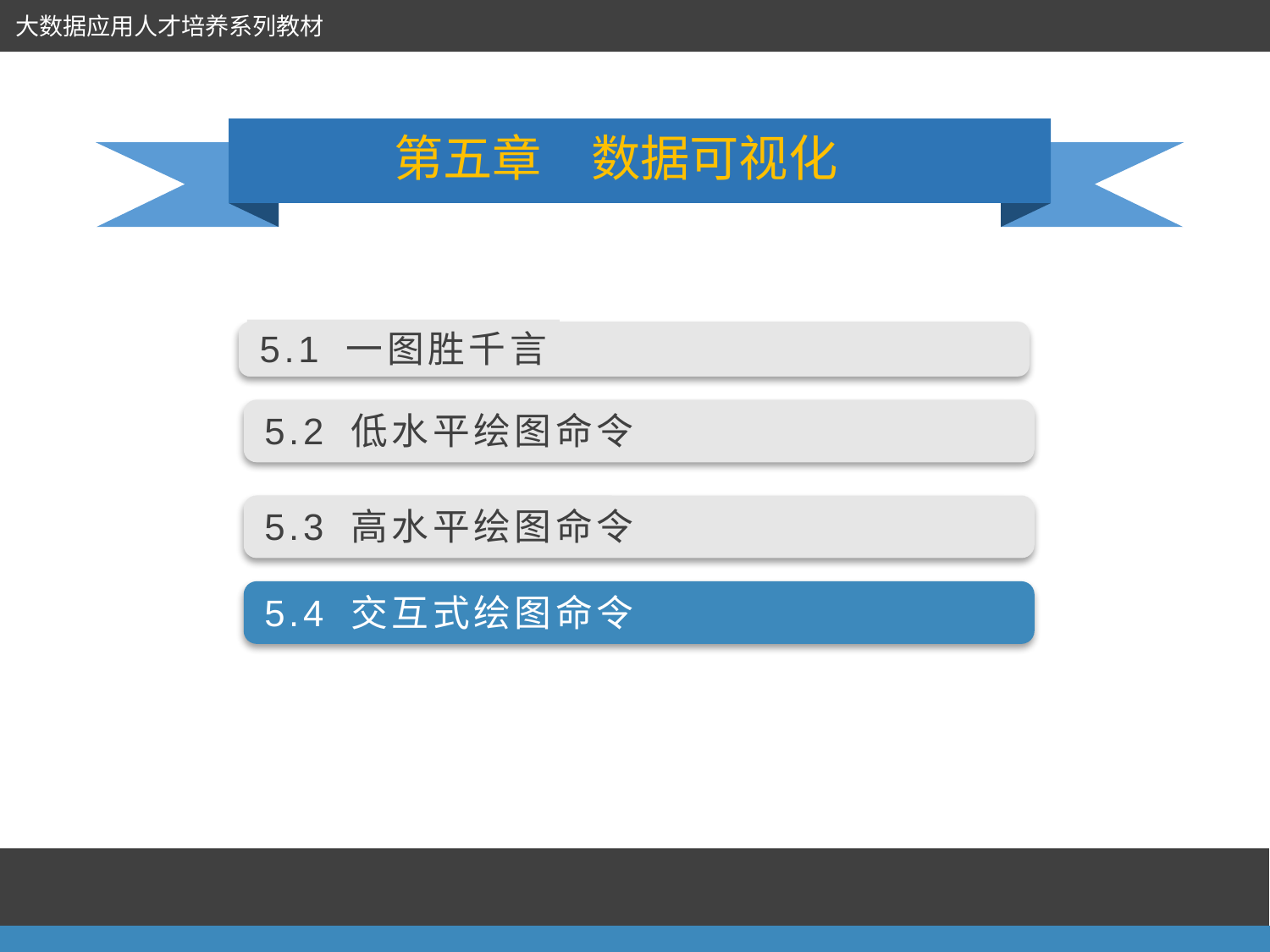

大数据应用人才培养系列教材

第五章　数据可视化
5.1 一图胜千言

5.2 低水平绘图命令

5.3 高水平绘图命令

5.4 交互式绘图命令